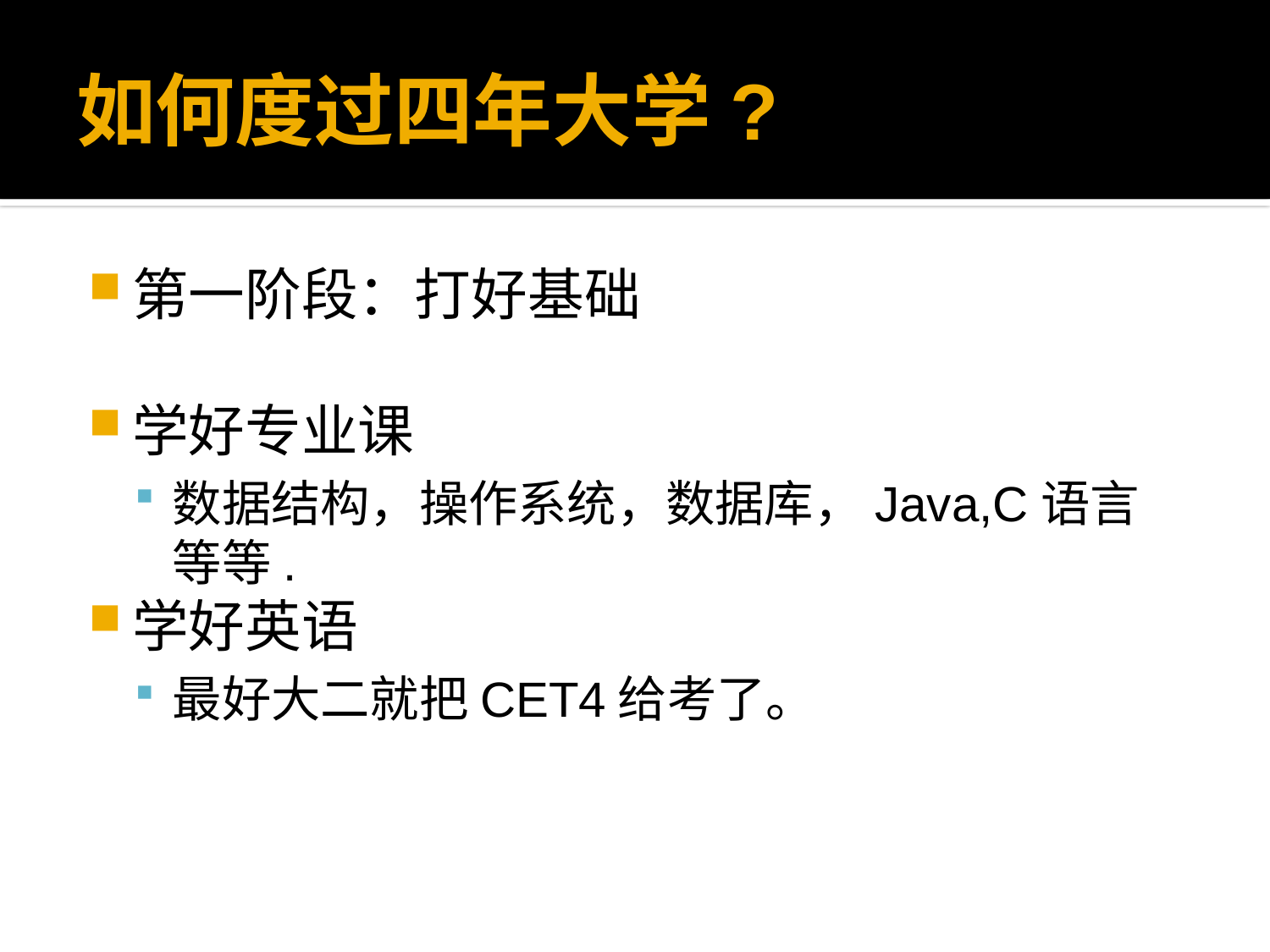

# 如何度过四年大学?
第一阶段：打好基础

学好专业课
数据结构，操作系统，数据库，Java,C语言 等等.
学好英语
最好大二就把CET4给考了。